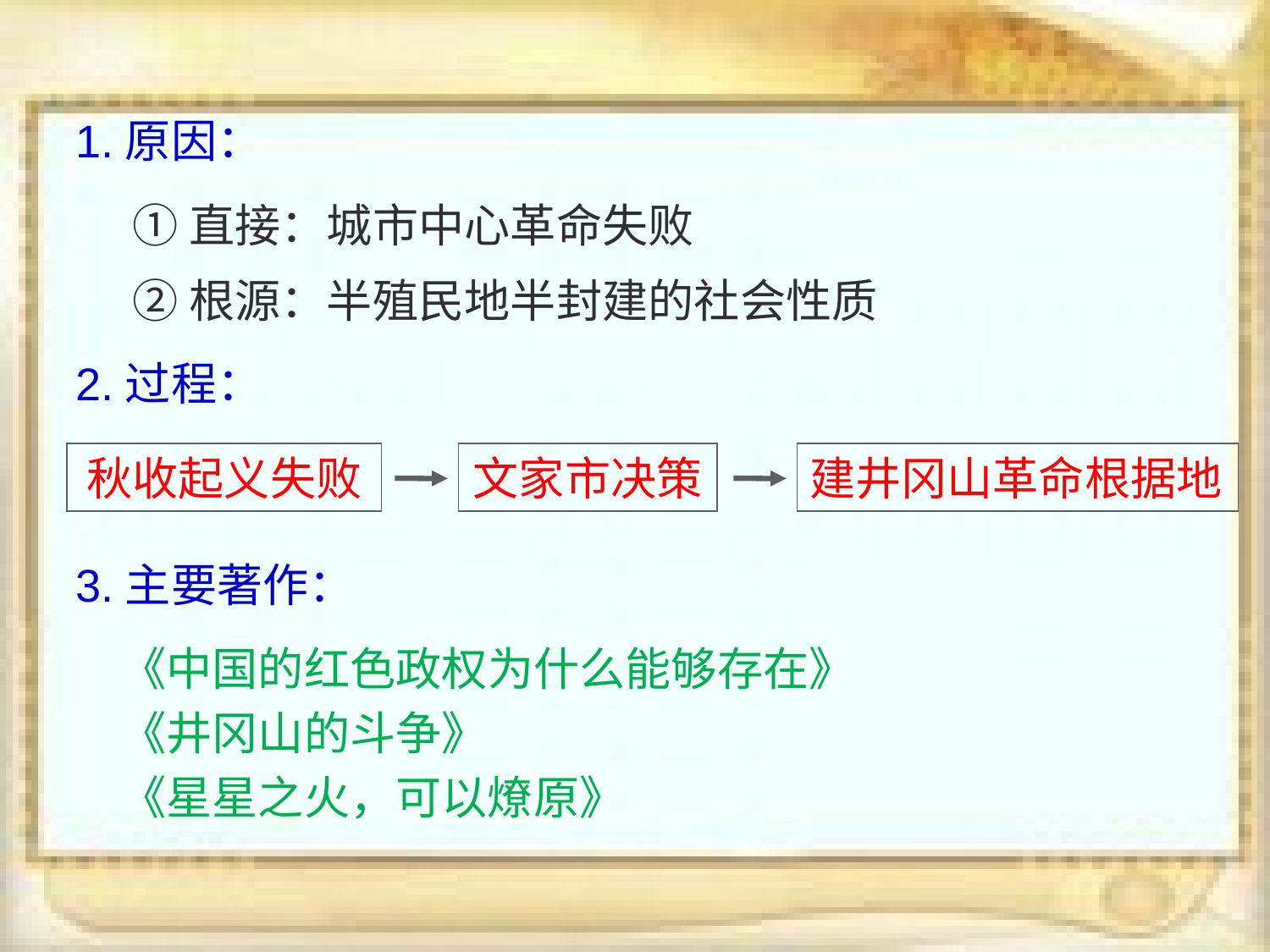

1.原因：
①直接：城市中心革命失败
②根源：半殖民地半封建的社会性质
2.过程：
秋收起义失败
文家市决策
建井冈山革命根据地

3.主要著作：
《中国的红色政权为什么能够存在》
《井冈山的斗争》
《星星之火，可以燎原》